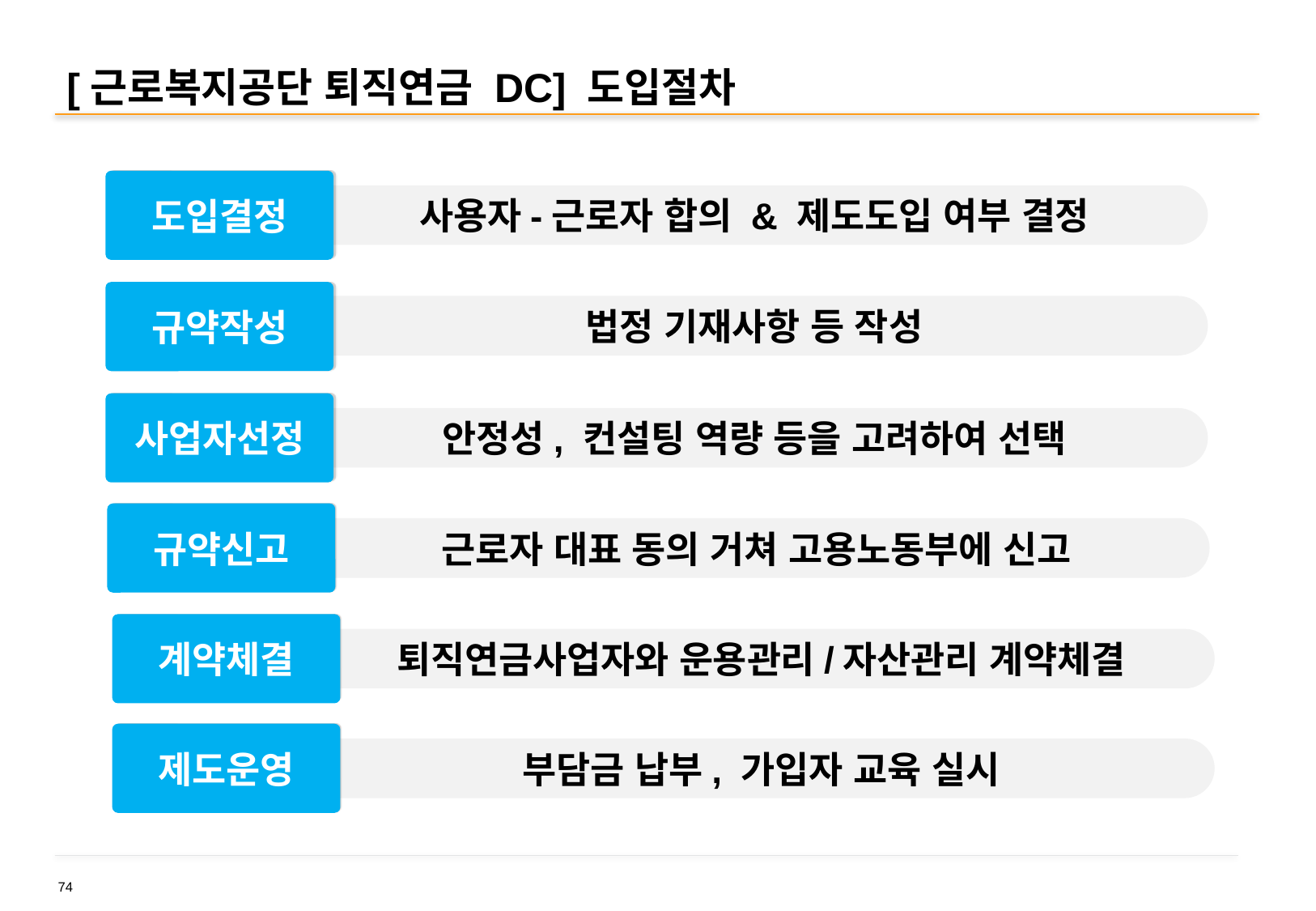

# [근로복지공단 퇴직연금 DC] 도입절차
①
도입결정
사용자-근로자 합의 & 제도도입 여부 결정
②
규약작성
법정 기재사항 등 작성
③
사업자선정
안정성, 컨설팅 역량 등을 고려하여 선택
④
규약신고
근로자 대표 동의 거쳐 고용노동부에 신고
⑤
계약체결
퇴직연금사업자와 운용관리/자산관리 계약체결
⑥
제도운영
부담금 납부, 가입자 교육 실시